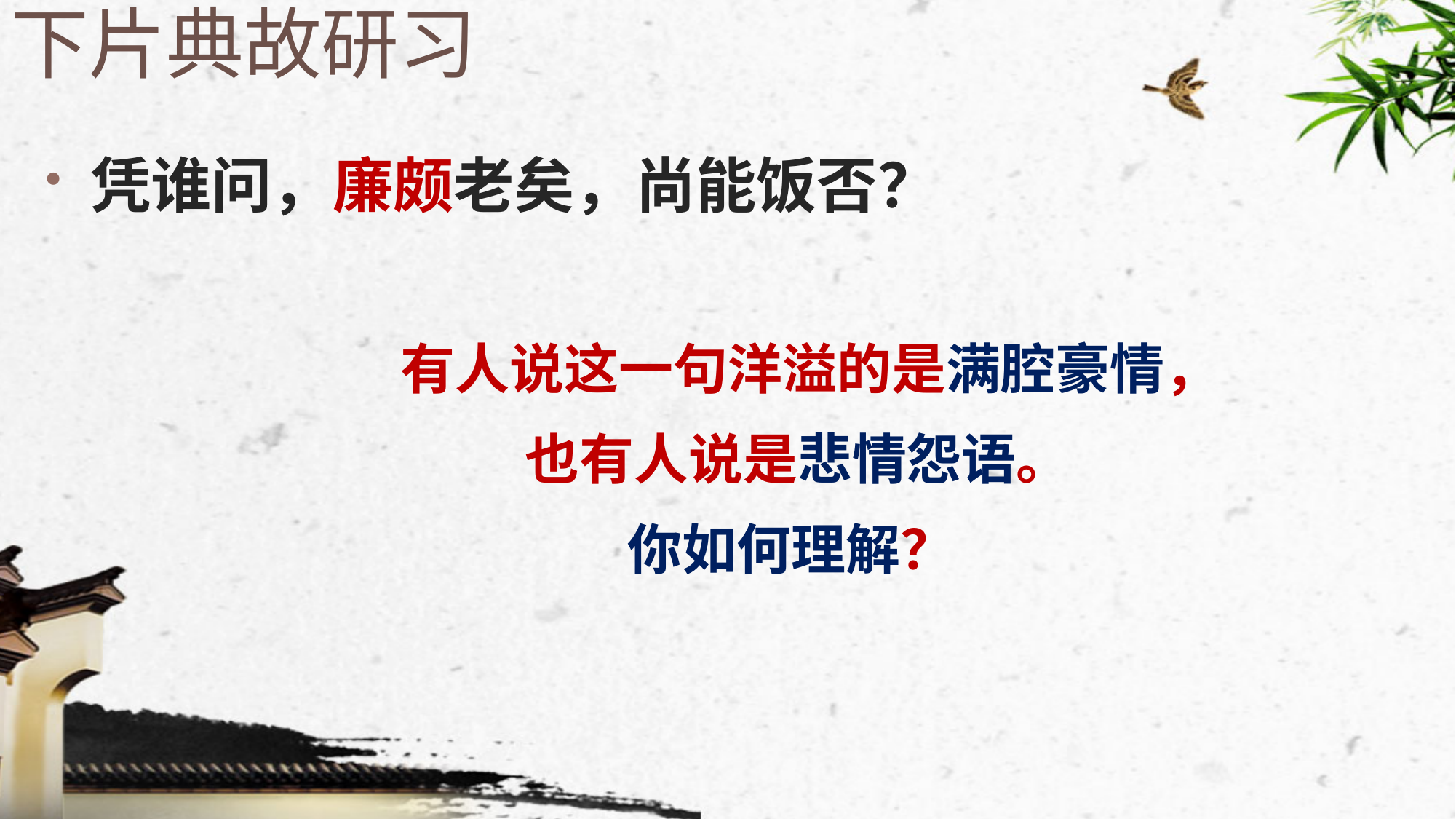

# 下片典故研习
凭谁问，廉颇老矣，尚能饭否？

            有人说这一句洋溢的是满腔豪情，
          也有人说是悲情怨语。
         你如何理解？